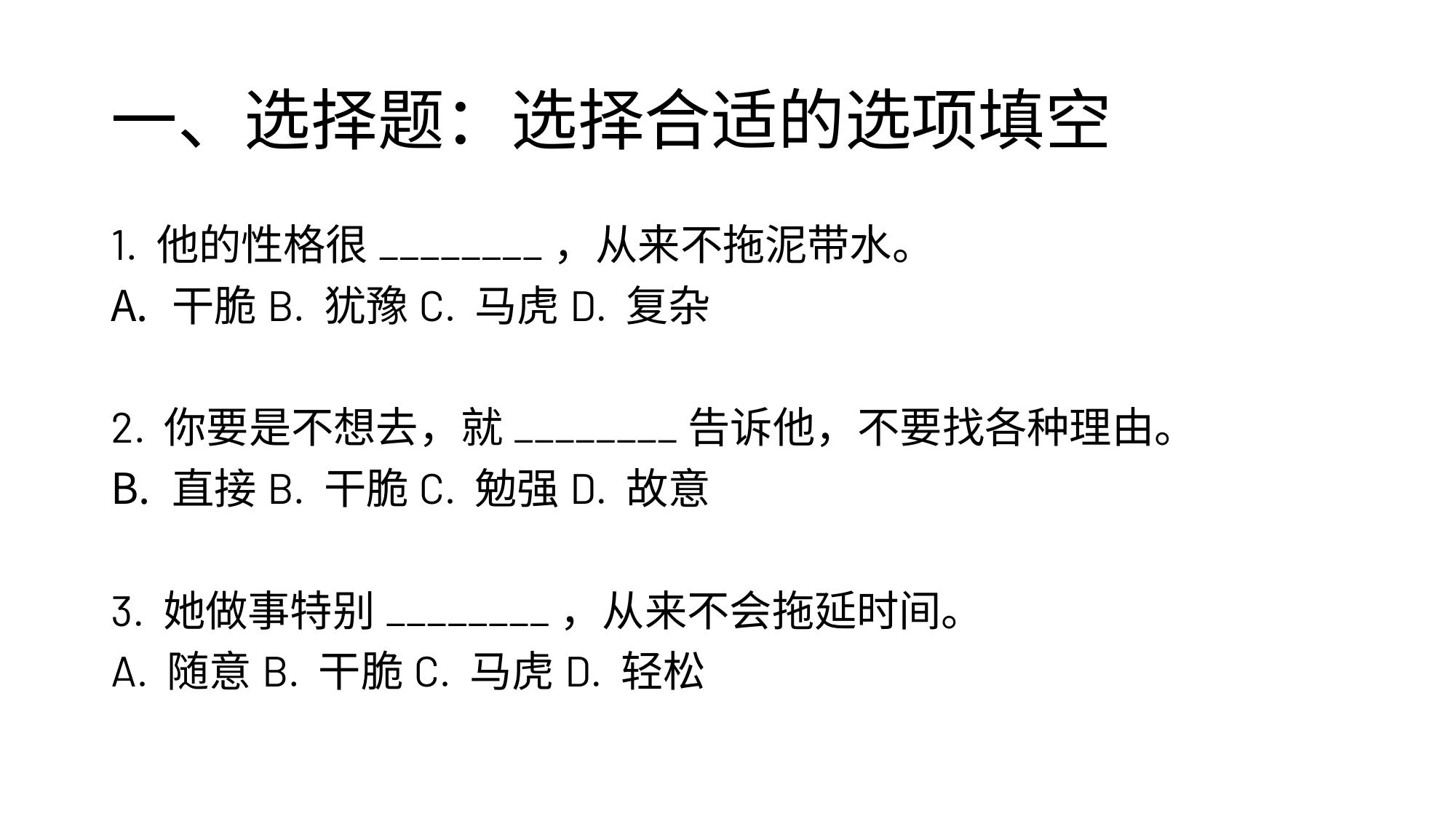

# 一、选择题：选择合适的选项填空
1. 他的性格很________，从来不拖泥带水。
干脆B. 犹豫C. 马虎D. 复杂

2. 你要是不想去，就________告诉他，不要找各种理由。
直接B. 干脆C. 勉强D. 故意

3. 她做事特别________，从来不会拖延时间。
A. 随意B. 干脆C. 马虎D. 轻松